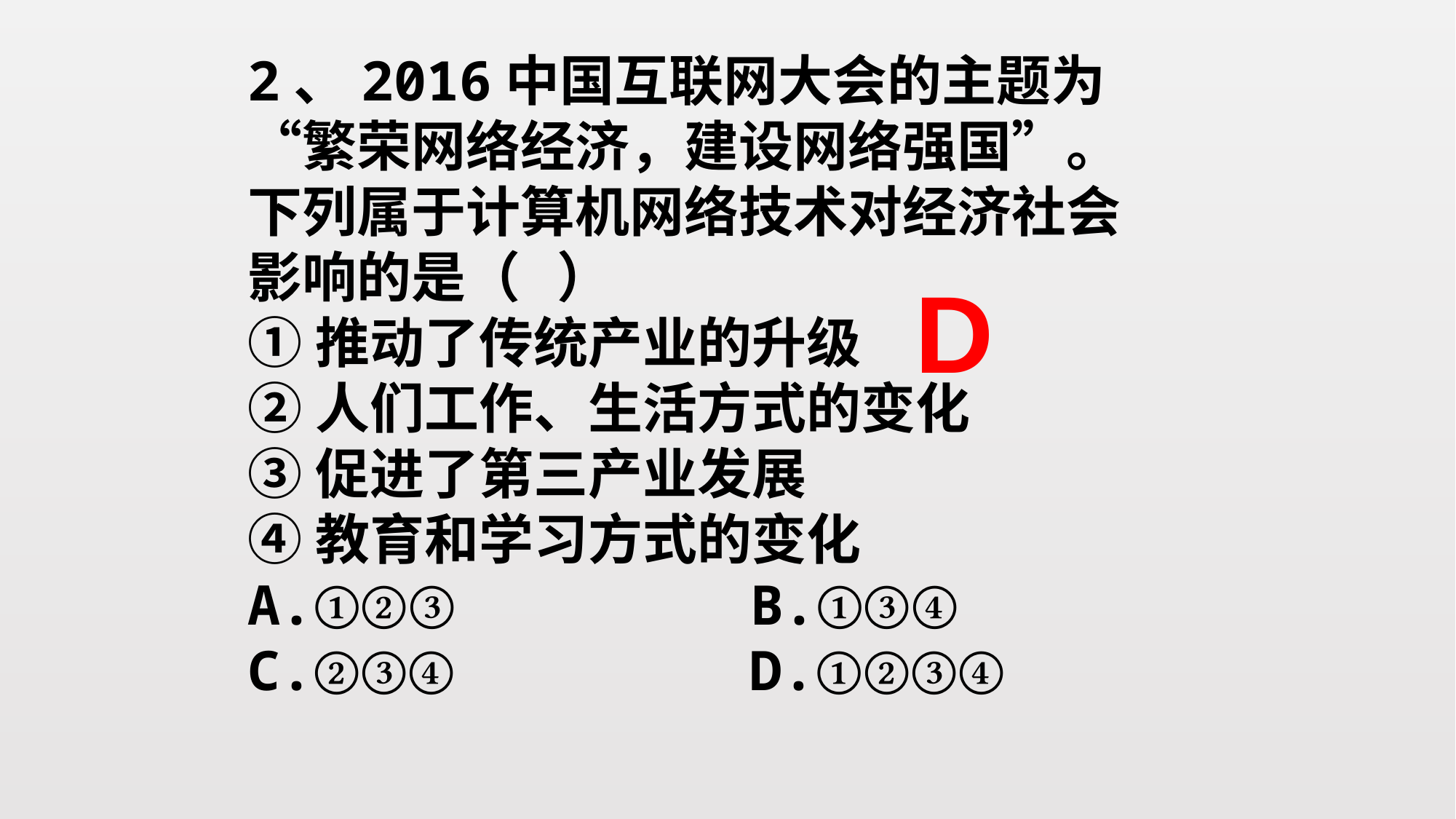

2、2016中国互联网大会的主题为“繁荣网络经济，建设网络强国”。下列属于计算机网络技术对经济社会影响的是（   ）
①推动了传统产业的升级
②人们工作、生活方式的变化
③促进了第三产业发展
④教育和学习方式的变化
A.①②③         B.①③④     
C.②③④         D.①②③④
D